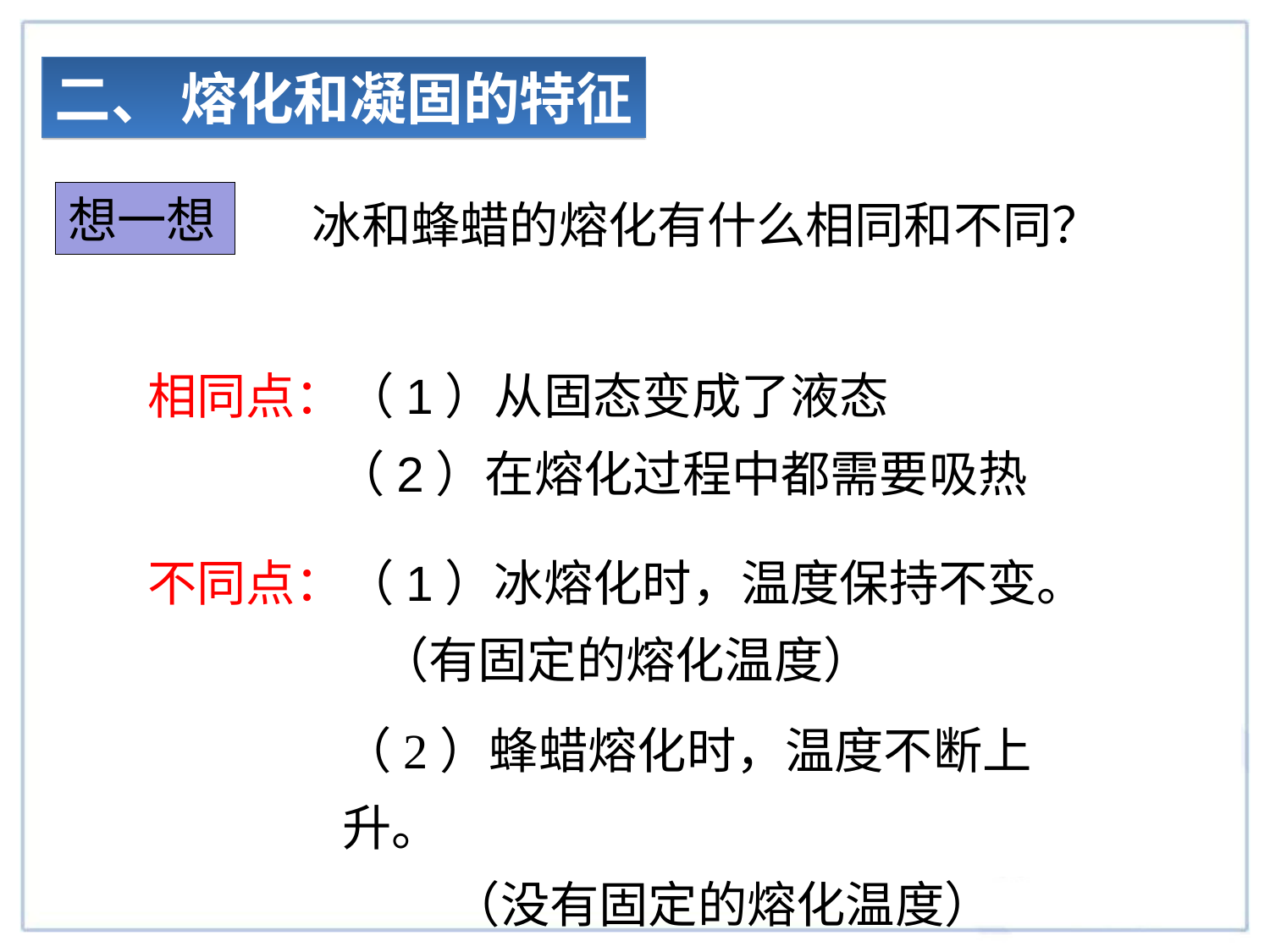

二、 熔化和凝固的特征
冰和蜂蜡的熔化有什么相同和不同？
想一想
相同点：（1）从固态变成了液态
                （2）在熔化过程中都需要吸热
不同点：（1）冰熔化时，温度保持不变。
                    （有固定的熔化温度）
（2）蜂蜡熔化时，温度不断上升。
（没有固定的熔化温度）